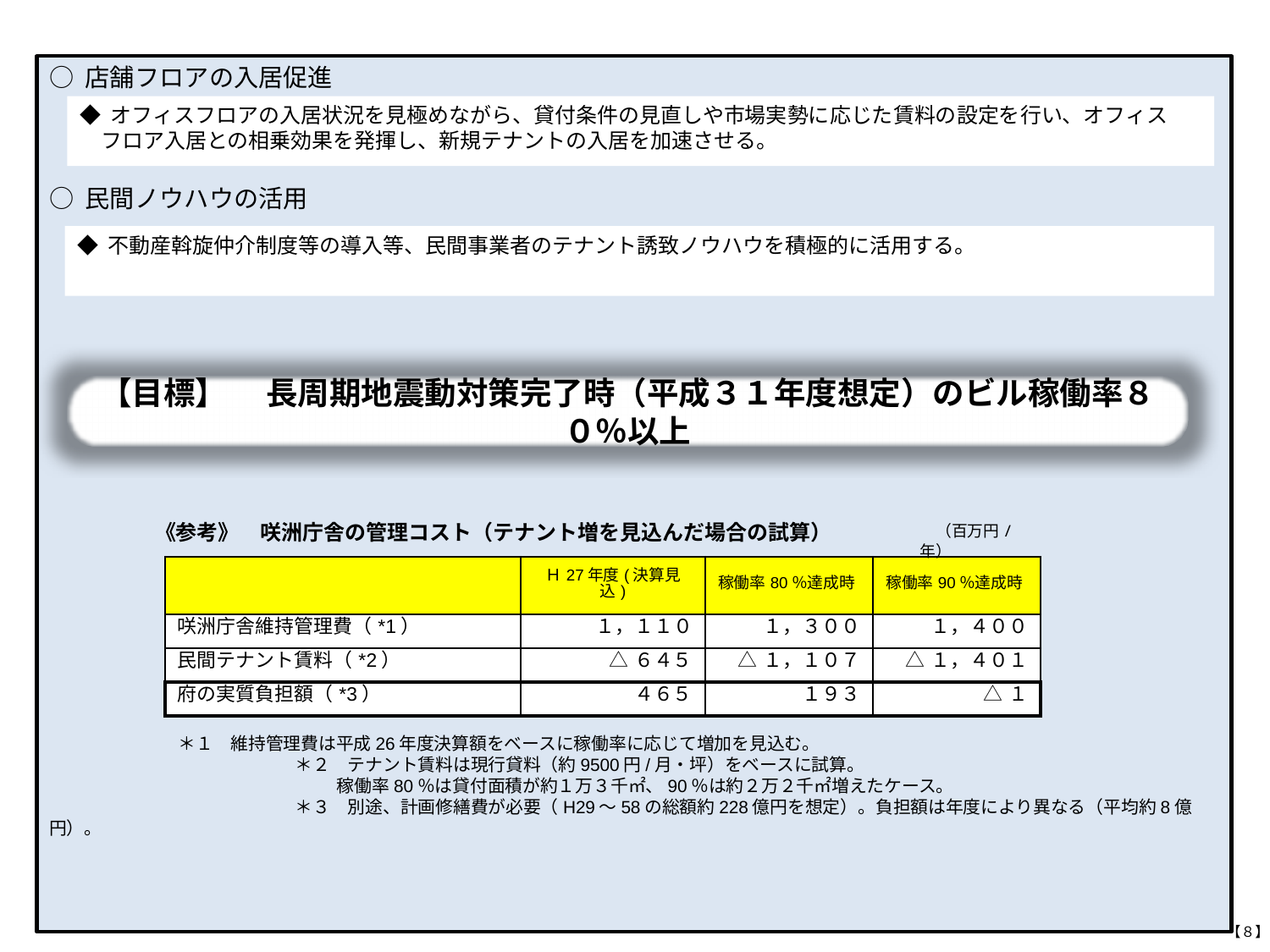

○ 店舗フロアの入居促進

○ 民間ノウハウの活用

　　　　　《参考》　咲洲庁舎の管理コスト（テナント増を見込んだ場合の試算）

                               ＊１　維持管理費は平成26年度決算額をベースに稼働率に応じて増加を見込む。
　　　　　　　　　　　　　　＊２　テナント賃料は現行貸料（約9500円/月・坪）をベースに試算。
　　　　　　　　　　　　    　　　  稼働率80％は貸付面積が約１万３千㎡、90％は約２万２千㎡増えたケース。
　　　　　　　　　　　　　　＊３　別途、計画修繕費が必要（H29～58の総額約228億円を想定）。負担額は年度により異なる（平均約8億円）。

◆ オフィスフロアの入居状況を見極めながら、貸付条件の見直しや市場実勢に応じた賃料の設定を行い、オフィス
　フロア入居との相乗効果を発揮し、新規テナントの入居を加速させる。
◆ 不動産斡旋仲介制度等の導入等、民間事業者のテナント誘致ノウハウを積極的に活用する。
【目標】　 長周期地震動対策完了時（平成３１年度想定）のビル稼働率８０％以上
　（百万円/年）
|  | Ｈ27年度(決算見込) | 稼働率80％達成時 | 稼働率90％達成時 |
| --- | --- | --- | --- |
| 咲洲庁舎維持管理費（\*1） | １，１１０ | １，３００ | １，４００ |
| 民間テナント賃料（\*2） | △６４５ | △１，１０７ | △１，４０１ |
| 府の実質負担額（\*3） | ４６５ | １９３ | △１ |
|  |  |  |  |
【８】